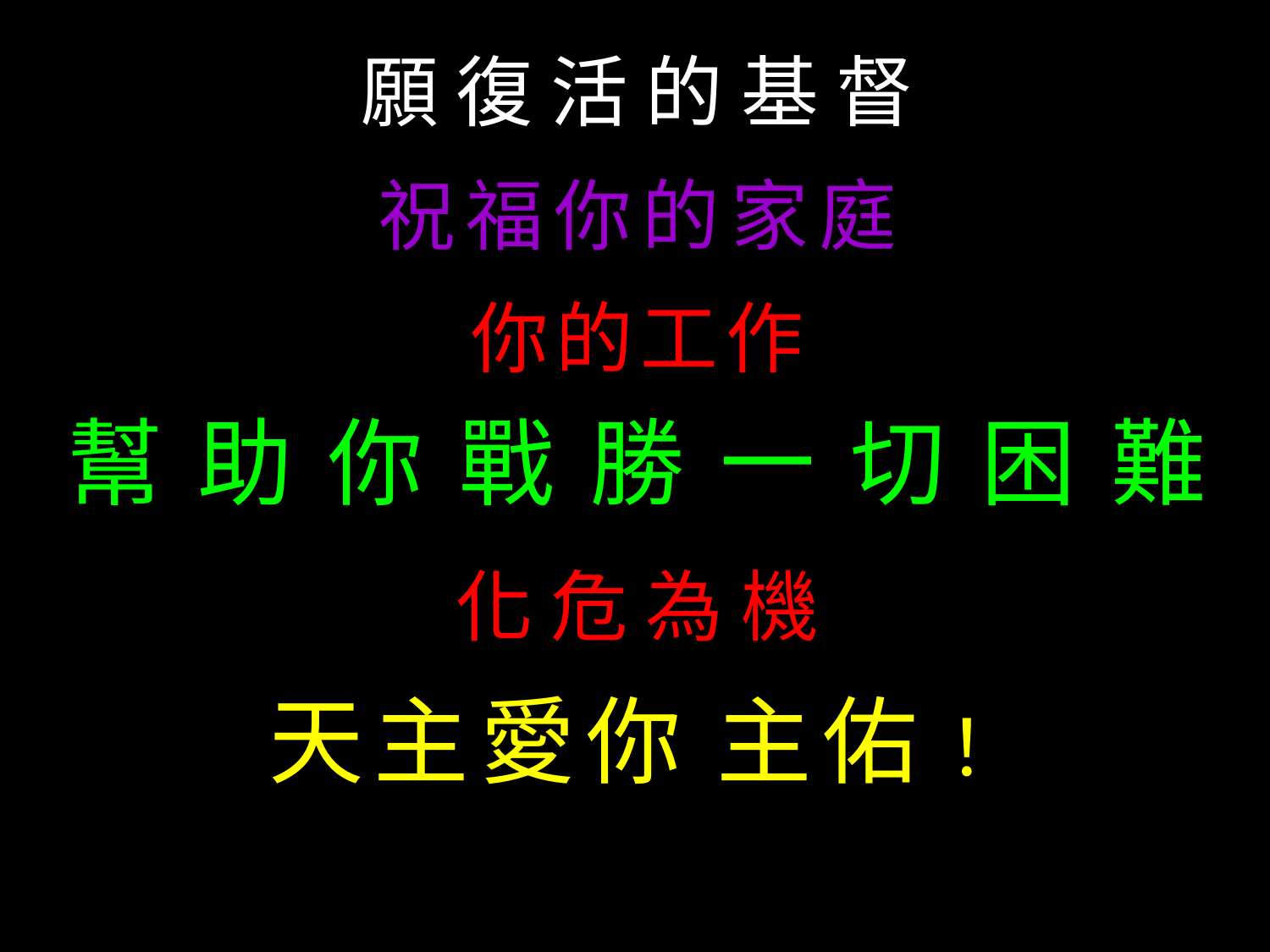

願 復 活 的 基 督
祝福你的家庭
你 的 工 作
幫助你戰勝一切困難
化 危 為 機
天主愛你 主佑！